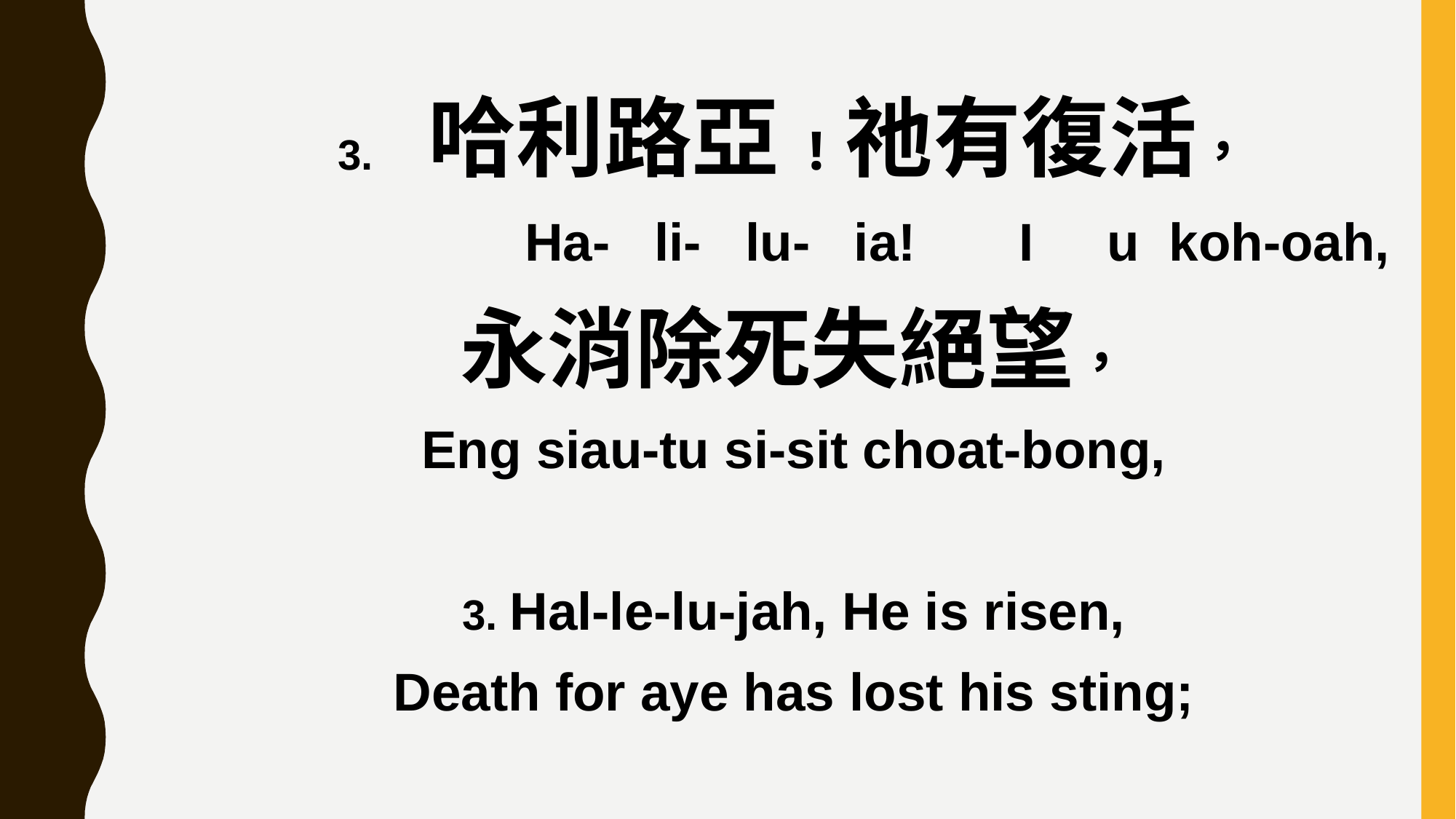

3. 哈利路亞!祂有復活，
                        Ha-   li-   lu-   ia!       I     u  koh-oah,
永消除死失絕望，
Eng siau-tu si-sit choat-bong,

3. Hal-le-lu-jah, He is risen,
Death for aye has lost his sting;